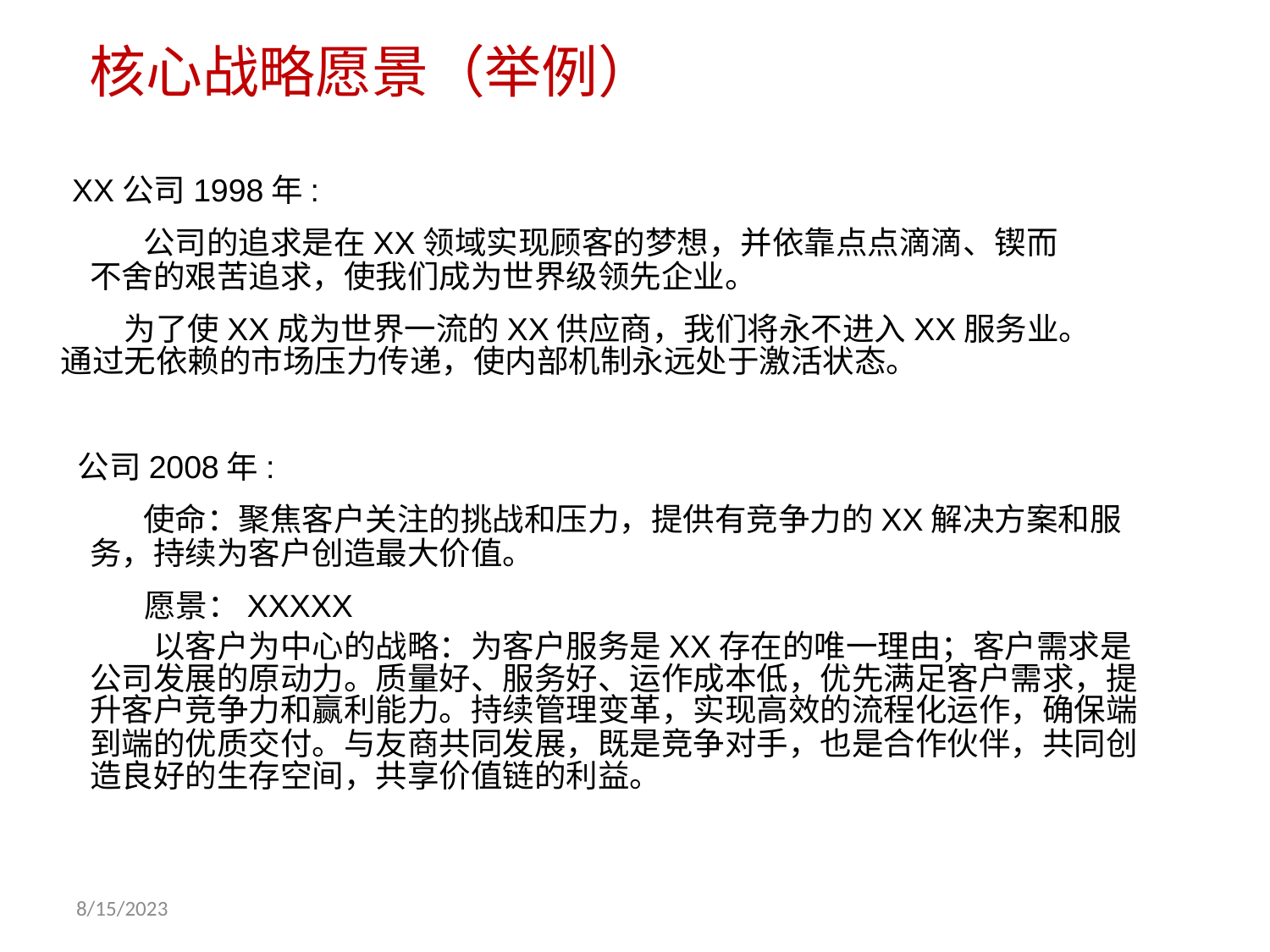

核心战略愿景（举例）
XX公司1998年:
公司的追求是在XX领域实现顾客的梦想，并依靠点点滴滴、锲而
不舍的艰苦追求，使我们成为世界级领先企业。
	为了使XX成为世界一流的XX供应商，我们将永不进入XX服务业。
通过无依赖的市场压力传递，使内部机制永远处于激活状态。
公司2008年:
使命：聚焦客户关注的挑战和压力，提供有竞争力的XX解决方案和服
务，持续为客户创造最大价值。
愿景：XXXXX
	以客户为中心的战略：为客户服务是XX存在的唯一理由；客户需求是
公司发展的原动力。质量好、服务好、运作成本低，优先满足客户需求，提
升客户竞争力和赢利能力。持续管理变革，实现高效的流程化运作，确保端
到端的优质交付。与友商共同发展，既是竞争对手，也是合作伙伴，共同创
造良好的生存空间，共享价值链的利益。
8/15/2023